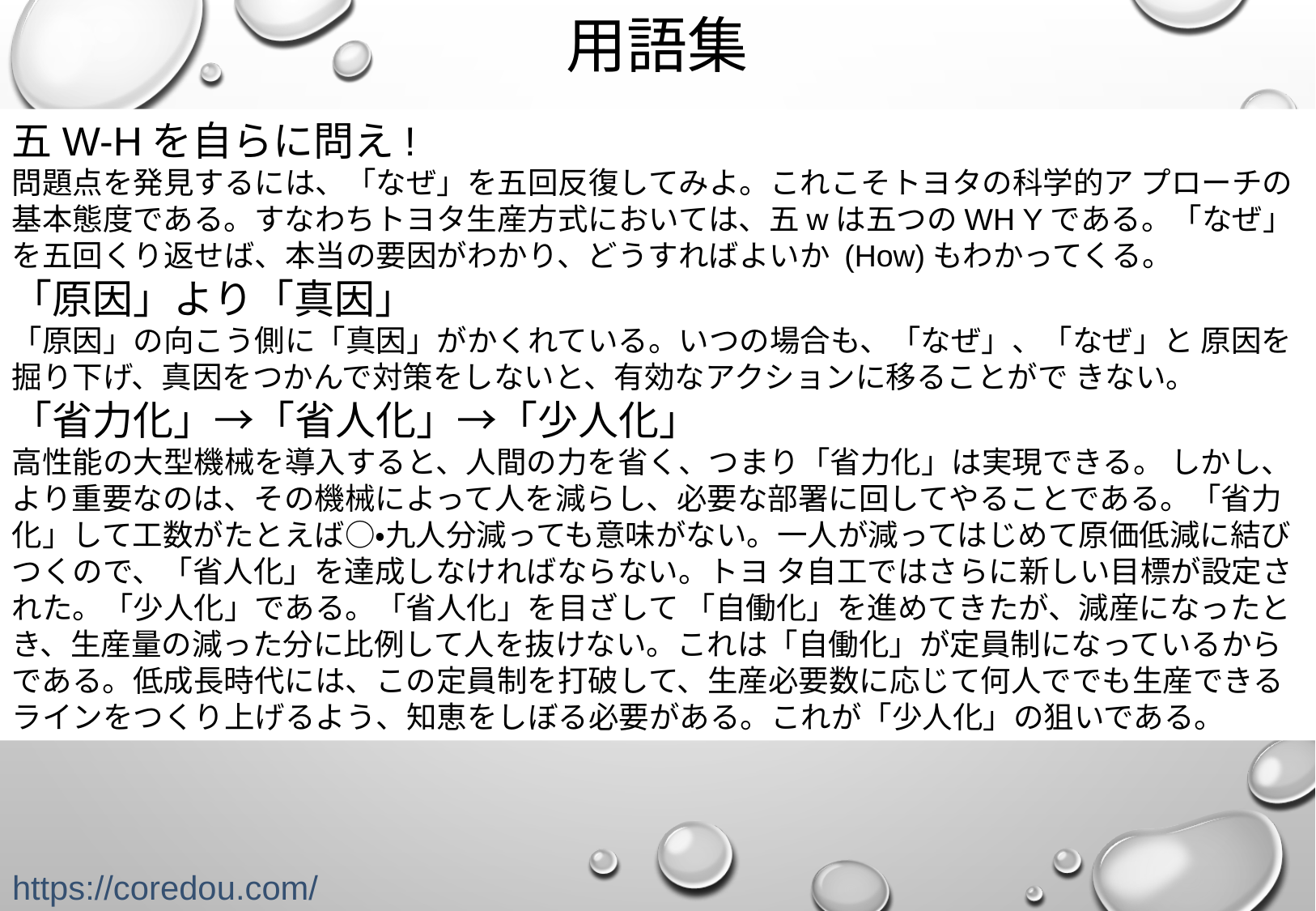

# 用語集
五W-Hを自らに問え!
問題点を発見するには、「なぜ」を五回反復してみよ。これこそトヨタの科学的ア プローチの基本態度である。すなわちトヨタ生産方式においては、五wは五つのWH Yである。「なぜ」を五回くり返せば、本当の要因がわかり、どうすればよいか (How)もわかってくる。
「原因」より「真因」
「原因」の向こう側に「真因」がかくれている。いつの場合も、「なぜ」、「なぜ」と 原因を掘り下げ、真因をつかんで対策をしないと、有効なアクションに移ることがで きない。
「省力化」→「省人化」→「少人化」
高性能の大型機械を導入すると、人間の力を省く、つまり「省力化」は実現できる。 しかし、より重要なのは、その機械によって人を減らし、必要な部署に回してやることである。「省力化」して工数がたとえば○・九人分減っても意味がない。一人が減ってはじめて原価低減に結びつくので、「省人化」を達成しなければならない。トヨ タ自工ではさらに新しい目標が設定された。「少人化」である。「省人化」を目ざして 「自働化」を進めてきたが、減産になったとき、生産量の減った分に比例して人を抜けない。これは「自働化」が定員制になっているからである。低成長時代には、この定員制を打破して、生産必要数に応じて何人ででも生産できるラインをつくり上げるよう、知恵をしぼる必要がある。これが「少人化」の狙いである。
https://coredou.com/